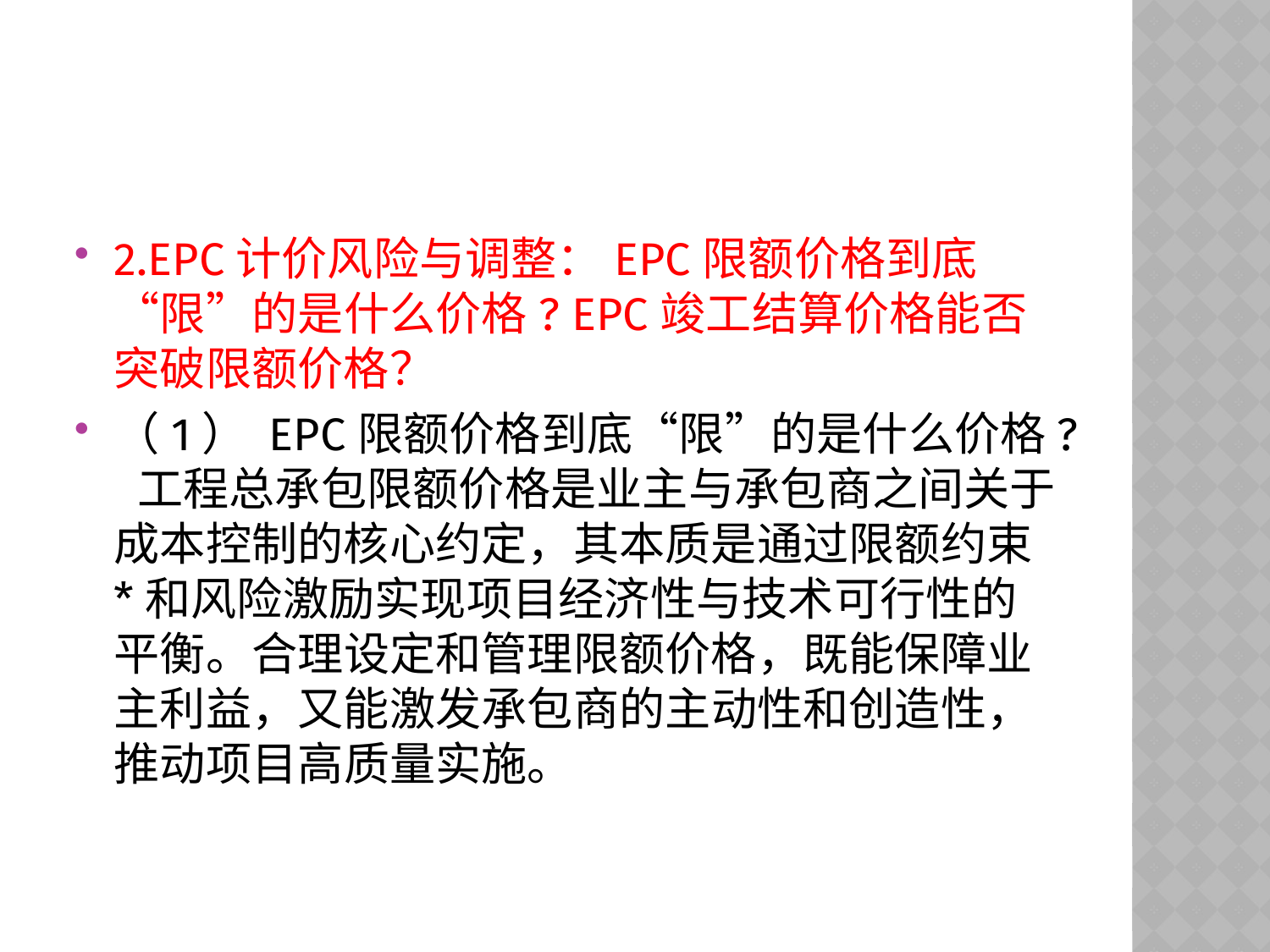

#
2.EPC计价风险与调整：EPC限额价格到底“限”的是什么价格? EPC竣工结算价格能否突破限额价格？
（1） EPC限额价格到底“限”的是什么价格? 工程总承包限额价格是业主与承包商之间关于成本控制的核心约定，其本质是通过限额约束*和风险激励实现项目经济性与技术可行性的平衡。合理设定和管理限额价格，既能保障业主利益，又能激发承包商的主动性和创造性，推动项目高质量实施。